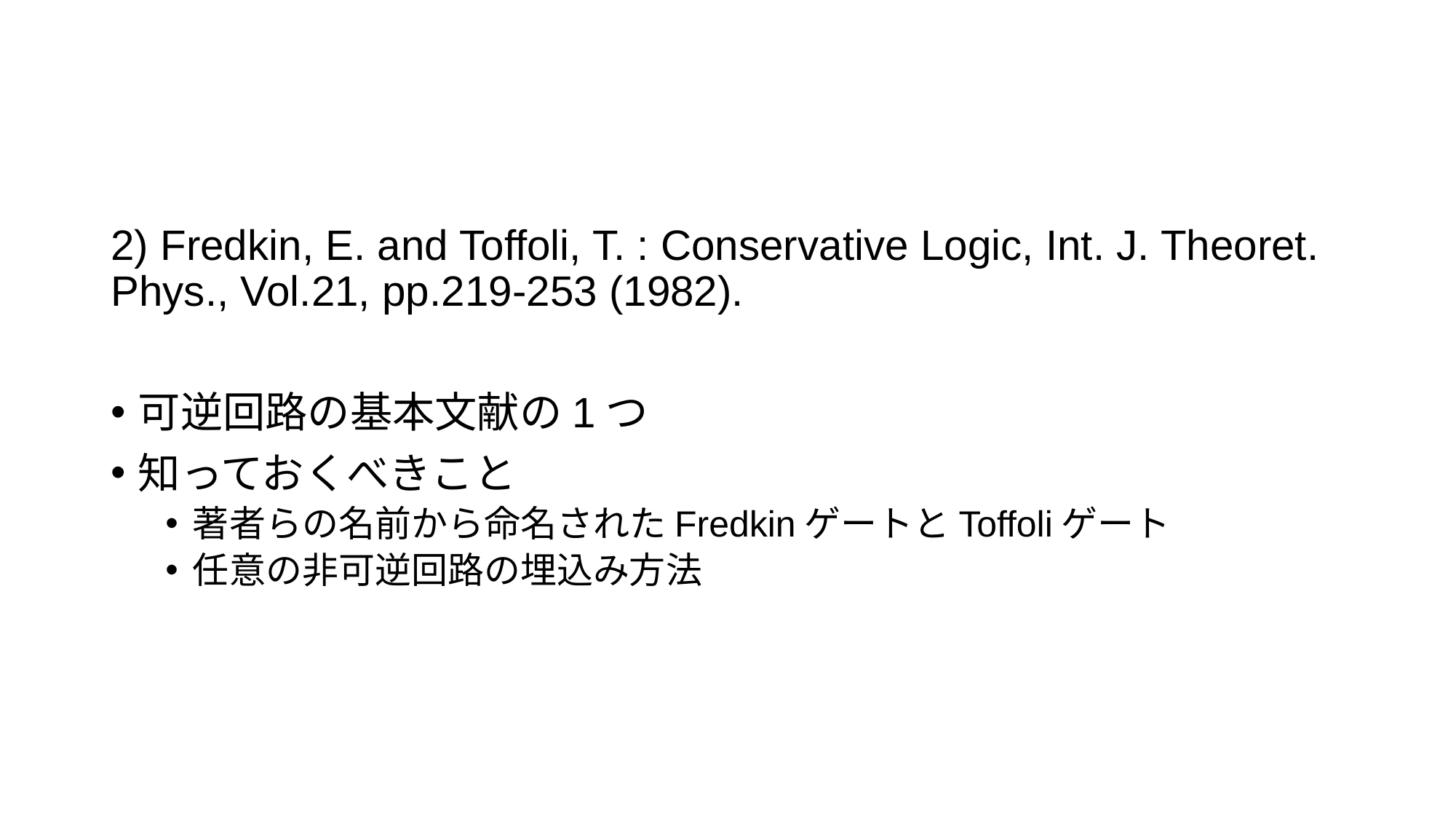

#
2) Fredkin, E. and Toffoli, T. : Conservative Logic, Int. J. Theoret. Phys., Vol.21, pp.219-253 (1982).

可逆回路の基本文献の1つ
知っておくべきこと
著者らの名前から命名されたFredkinゲートとToffoliゲート
任意の非可逆回路の埋込み方法